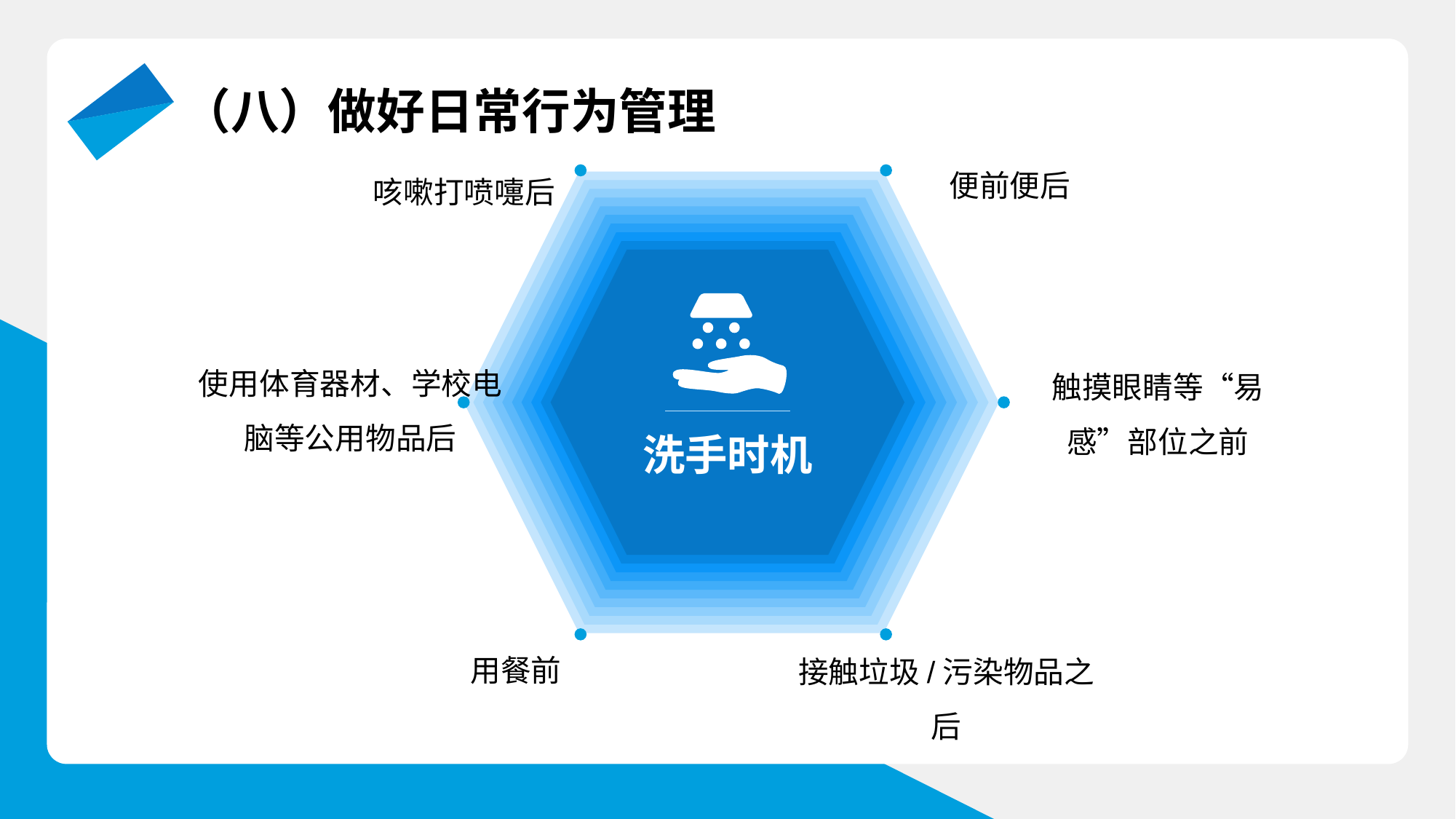

（八）做好日常行为管理

便前便后
咳嗽打喷嚏后

洗手时机

洗手时机

洗手时机

洗手时机

洗手时机

洗手时机

洗手时机

洗手时机

洗手时机

洗手时机

使用体育器材、学校电脑等公用物品后
触摸眼睛等“易感”部位之前

用餐前

接触垃圾/污染物品之后